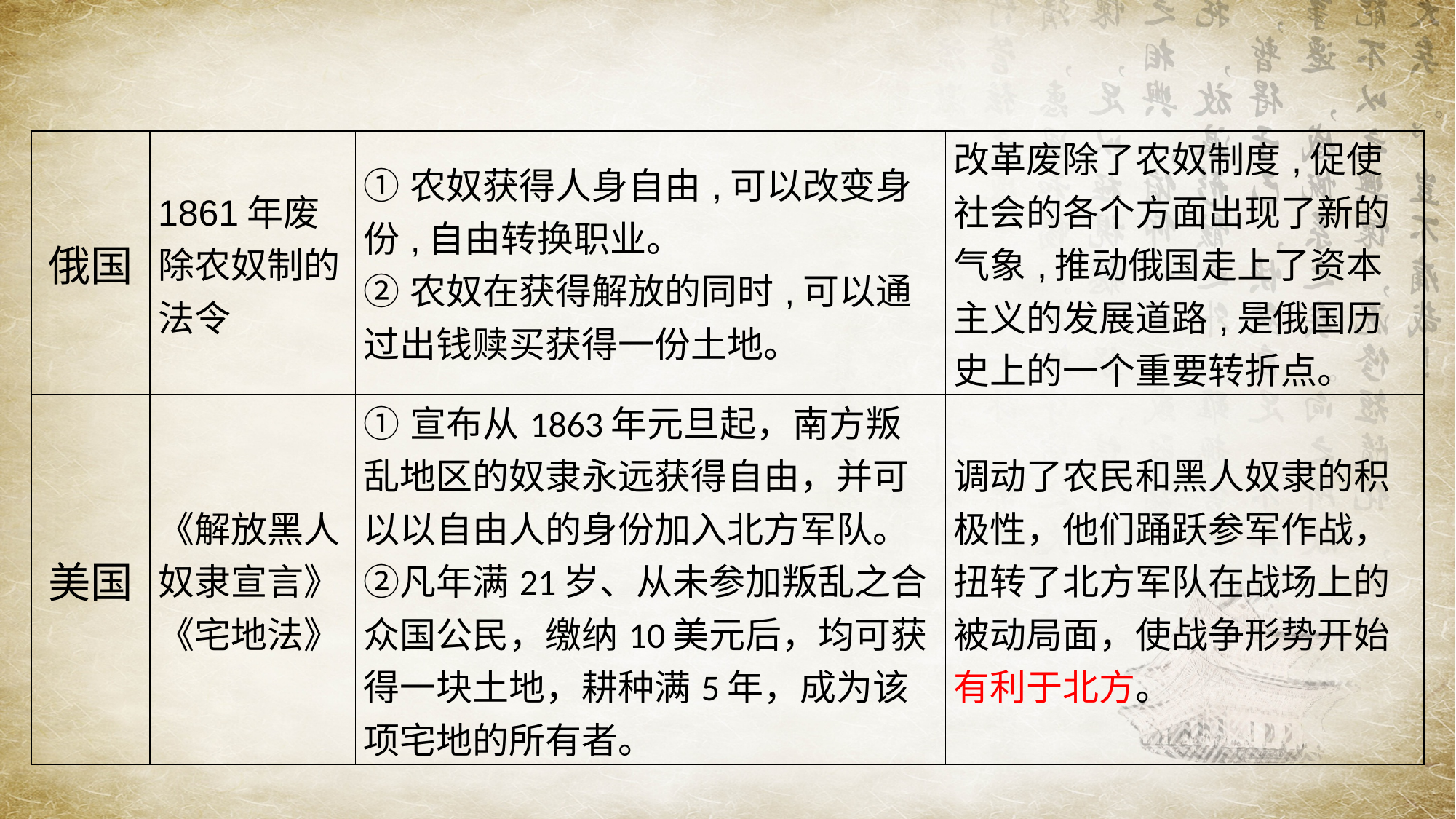

| 俄国 | 1861年废除农奴制的法令 | ①农奴获得人身自由,可以改变身份,自由转换职业。 ②农奴在获得解放的同时,可以通过出钱赎买获得一份土地。 | 改革废除了农奴制度,促使社会的各个方面出现了新的气象,推动俄国走上了资本主义的发展道路,是俄国历史上的一个重要转折点。 |
| --- | --- | --- | --- |
| 美国 | 《解放黑人奴隶宣言》《宅地法》 | ①宣布从1863年元旦起，南方叛乱地区的奴隶永远获得自由，并可以以自由人的身份加入北方军队。②凡年满21岁、从未参加叛乱之合众国公民，缴纳10美元后，均可获得一块土地，耕种满5年，成为该项宅地的所有者。 | 调动了农民和黑人奴隶的积极性，他们踊跃参军作战，扭转了北方军队在战场上的被动局面，使战争形势开始有利于北方。 |